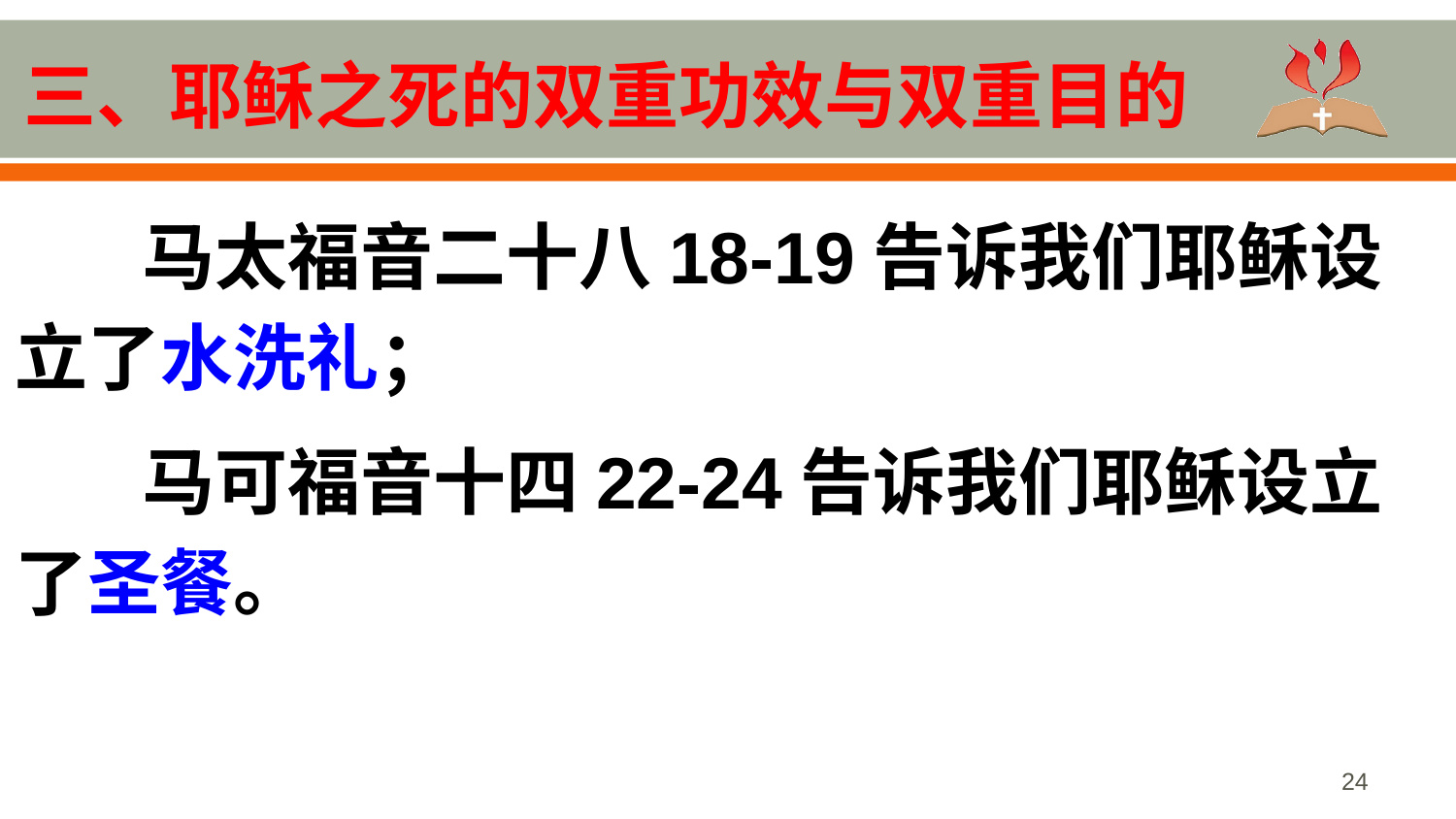

# 三、耶稣之死的双重功效与双重目的
马太福音二十八18-19告诉我们耶稣设立了水洗礼；
马可福音十四22-24告诉我们耶稣设立了圣餐。

24